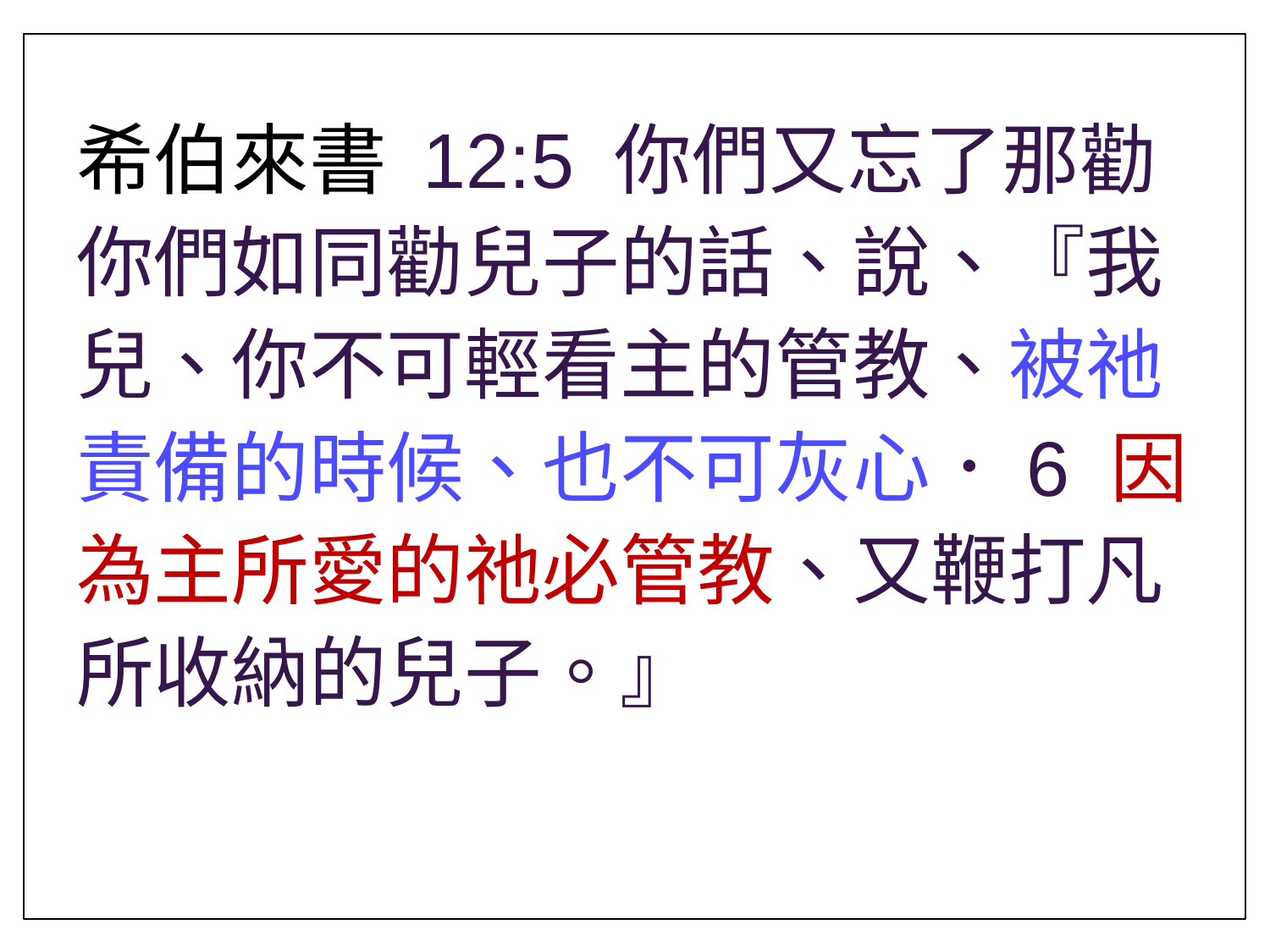

希伯來書 12:5 你們又忘了那勸你們如同勸兒子的話、說、『我兒、你不可輕看主的管教、被祂責備的時候、也不可灰心．6 因為主所愛的祂必管教、又鞭打凡所收納的兒子。』